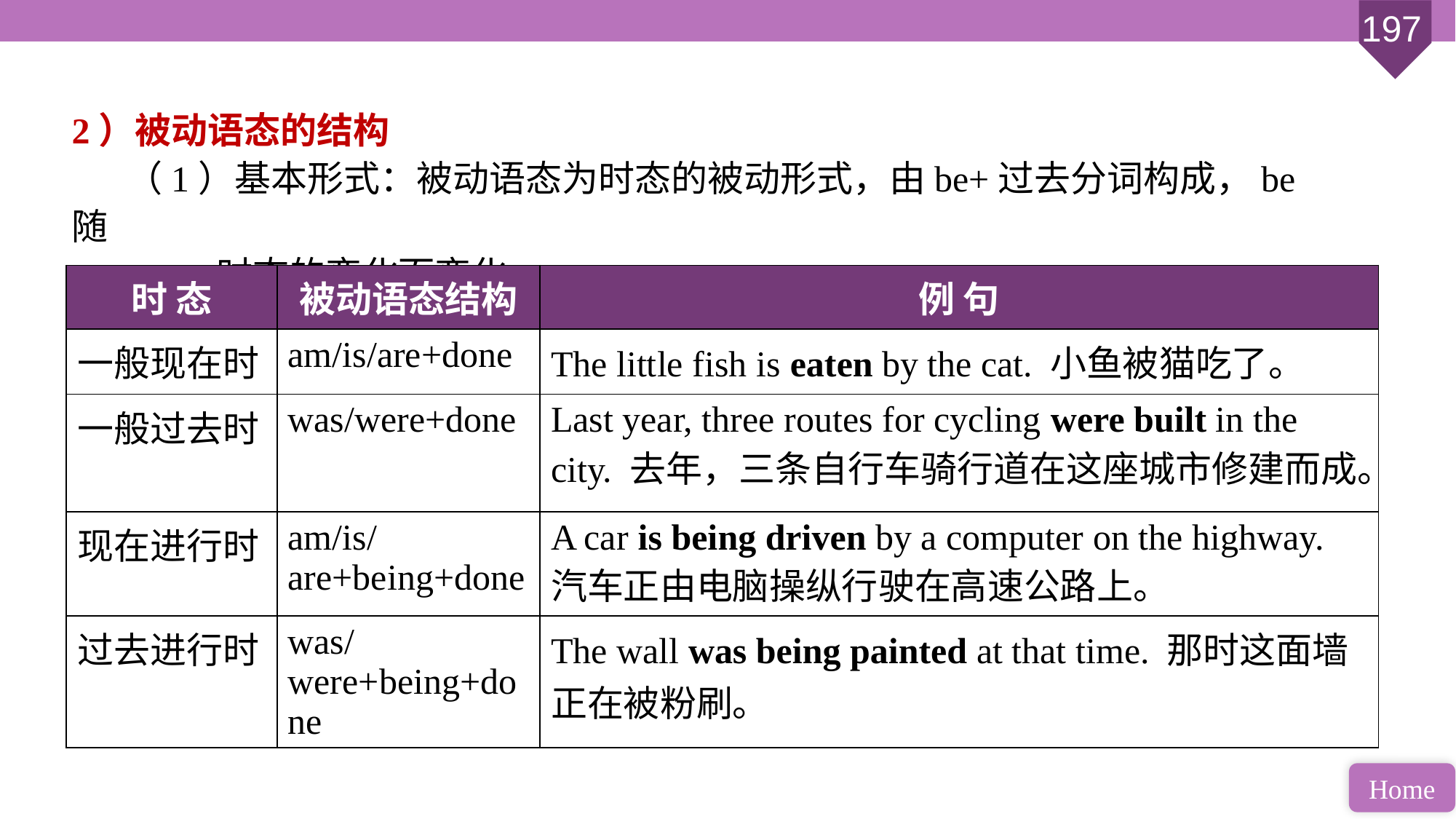

2）被动语态的结构
（1）基本形式：被动语态为时态的被动形式，由be+过去分词构成，be随
          时态的变化而变化。
| 时 态 | 被动语态结构 | 例 句 |
| --- | --- | --- |
| 一般现在时 | am/is/are+done | The little fish is eaten by the cat. 小鱼被猫吃了。 |
| 一般过去时 | was/were+done | Last year, three routes for cycling were built in the city. 去年，三条自行车骑行道在这座城市修建而成。 |
| 现在进行时 | am/is/are+being+done | A car is being driven by a computer on the highway. 汽车正由电脑操纵行驶在高速公路上。 |
| 过去进行时 | was/were+being+done | The wall was being painted at that time. 那时这面墙正在被粉刷。 |